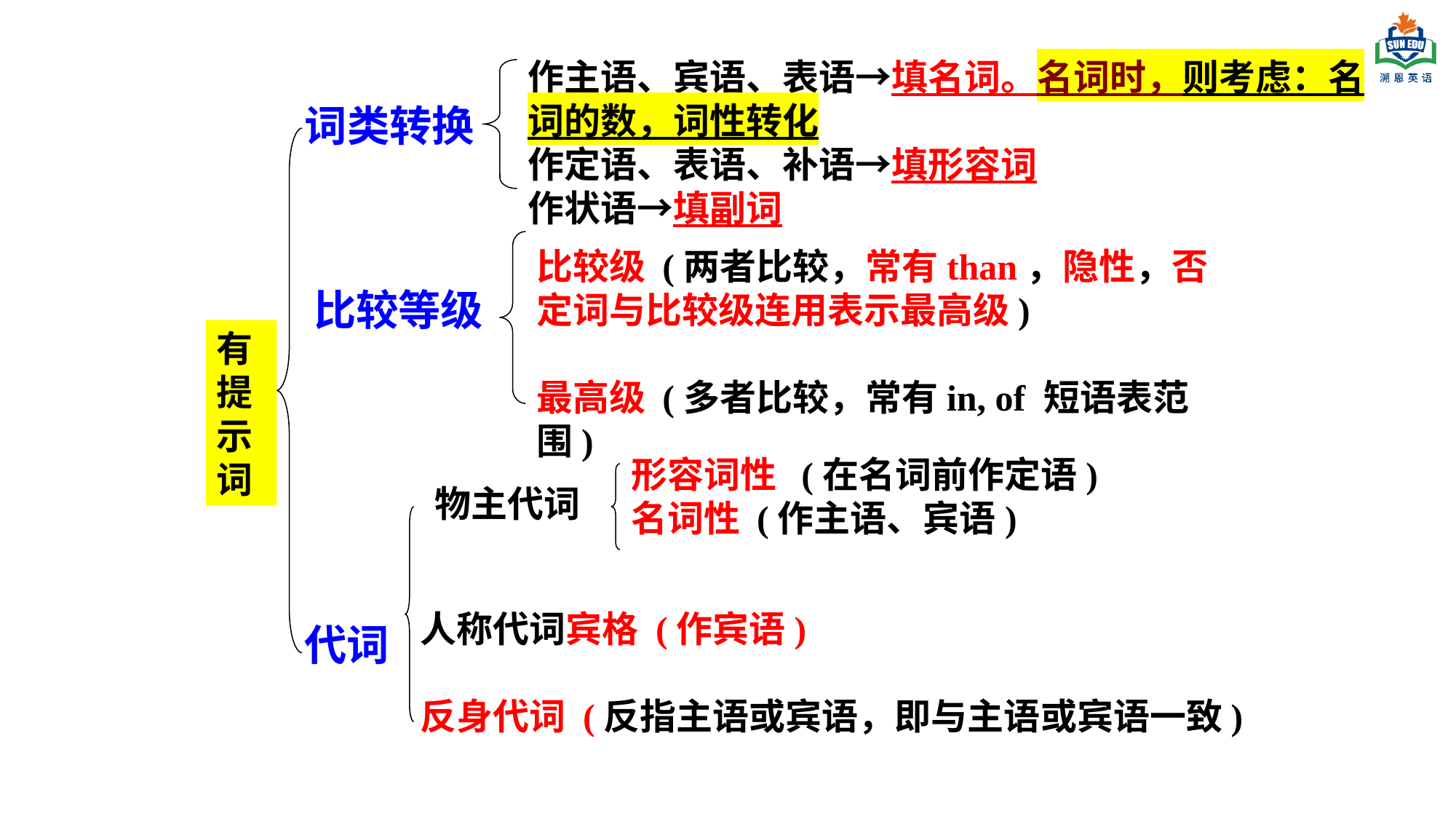

作主语、宾语、表语→填名词。名词时，则考虑：名词的数，词性转化
作定语、表语、补语→填形容词
作状语→填副词

词类转换

比较级 (两者比较，常有than，隐性，否定词与比较级连用表示最高级)

最高级 (多者比较，常有in, of 短语表范围)
比较等级
形容词性  (在名词前作定语)
名词性 (作主语、宾语)

物主代词

人称代词宾格 (作宾语)

反身代词 (反指主语或宾语，即与主语或宾语一致)
代词
有提示词